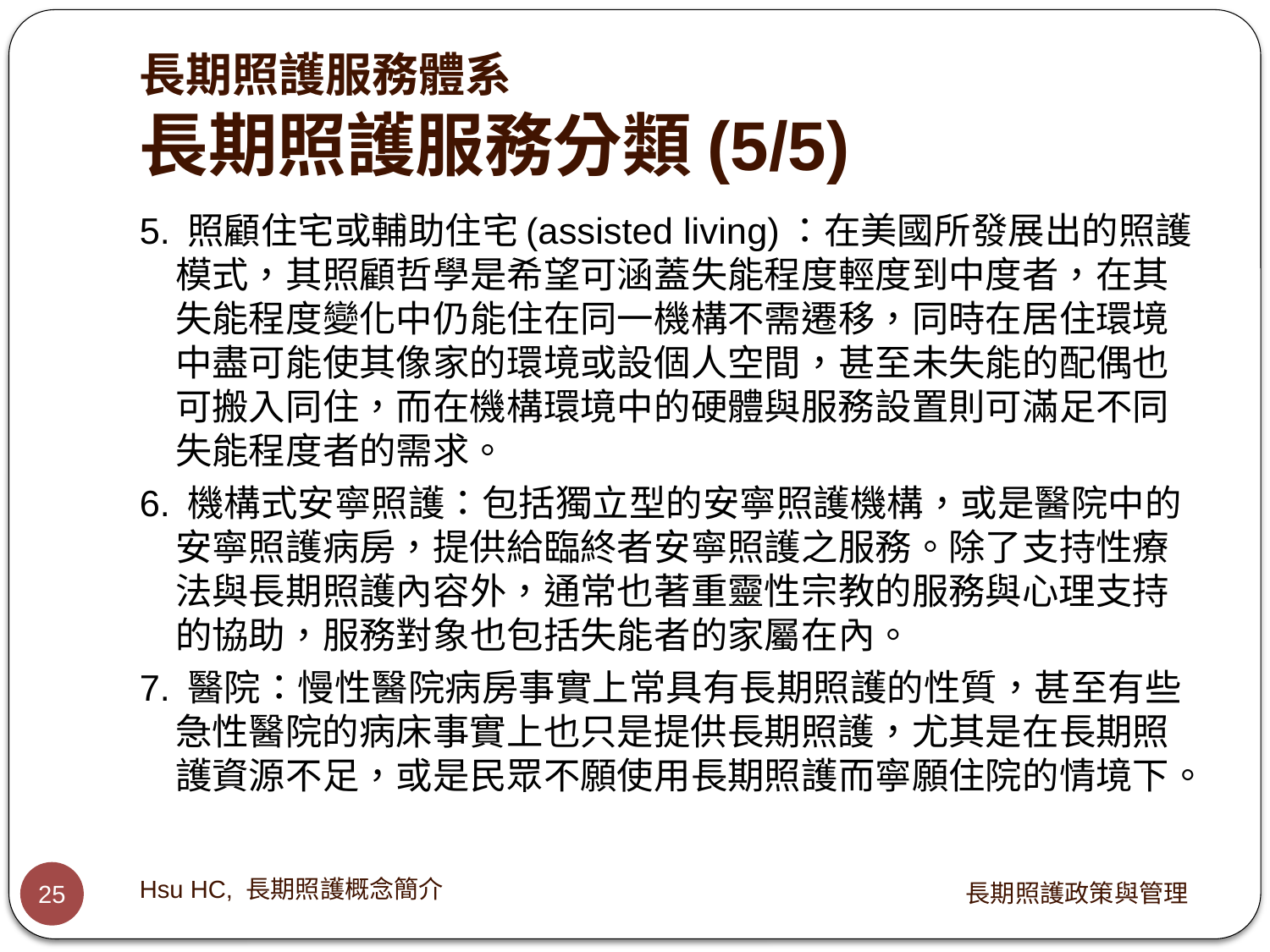

# 長期照護服務體系 長期照護服務分類(5/5)
5. 照顧住宅或輔助住宅(assisted living)：在美國所發展出的照護模式，其照顧哲學是希望可涵蓋失能程度輕度到中度者，在其失能程度變化中仍能住在同一機構不需遷移，同時在居住環境中盡可能使其像家的環境或設個人空間，甚至未失能的配偶也可搬入同住，而在機構環境中的硬體與服務設置則可滿足不同失能程度者的需求。
6. 機構式安寧照護：包括獨立型的安寧照護機構，或是醫院中的安寧照護病房，提供給臨終者安寧照護之服務。除了支持性療法與長期照護內容外，通常也著重靈性宗教的服務與心理支持的協助，服務對象也包括失能者的家屬在內。
7. 醫院：慢性醫院病房事實上常具有長期照護的性質，甚至有些急性醫院的病床事實上也只是提供長期照護，尤其是在長期照護資源不足，或是民眾不願使用長期照護而寧願住院的情境下。
Hsu HC, 長期照護概念簡介
長期照護政策與管理
25